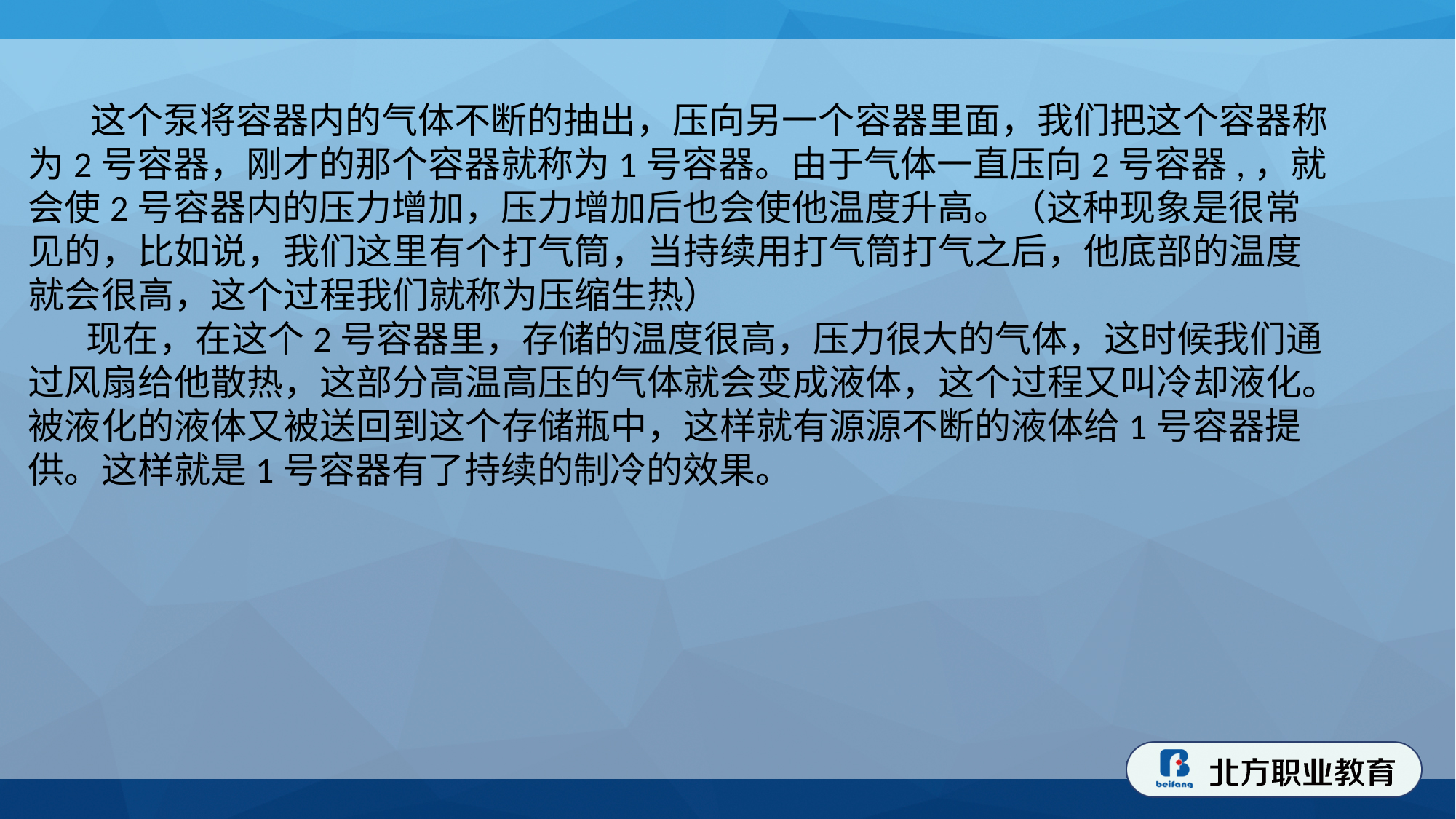

这个泵将容器内的气体不断的抽出，压向另一个容器里面，我们把这个容器称为2号容器，刚才的那个容器就称为1号容器。由于气体一直压向2号容器,，就会使2号容器内的压力增加，压力增加后也会使他温度升高。（这种现象是很常见的，比如说，我们这里有个打气筒，当持续用打气筒打气之后，他底部的温度就会很高，这个过程我们就称为压缩生热）
      现在，在这个2号容器里，存储的温度很高，压力很大的气体，这时候我们通过风扇给他散热，这部分高温高压的气体就会变成液体，这个过程又叫冷却液化。被液化的液体又被送回到这个存储瓶中，这样就有源源不断的液体给1号容器提供。这样就是1号容器有了持续的制冷的效果。